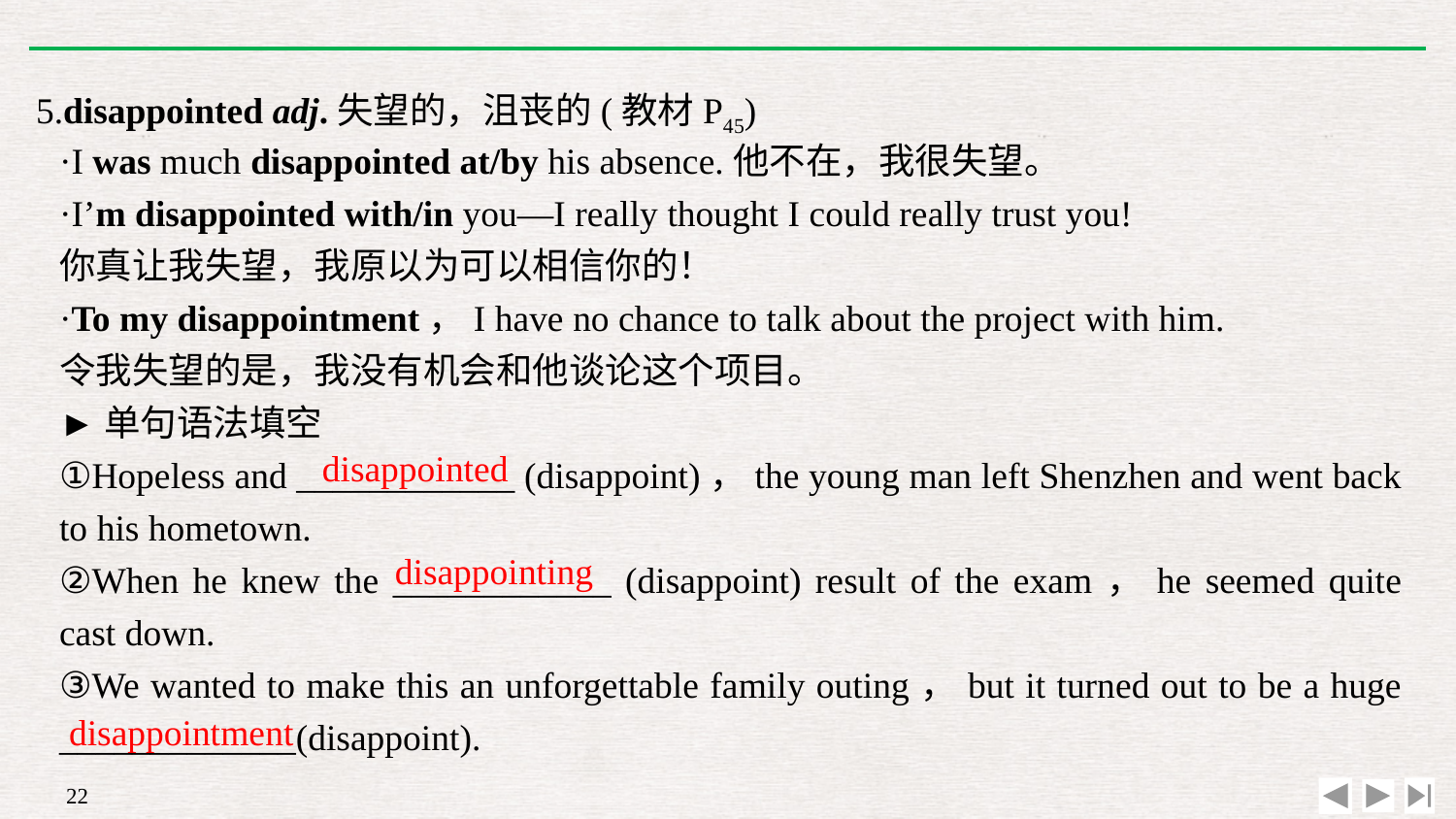

5.disappointed adj.失望的，沮丧的(教材P45)
·I was much disappointed at/by his absence.他不在，我很失望。
·I’m disappointed with/in you—I really thought I could really trust you!
你真让我失望，我原以为可以相信你的！
·To my disappointment，I have no chance to talk about the project with him.
令我失望的是，我没有机会和他谈论这个项目。
►单句语法填空
①Hopeless and ____________ (disappoint)，the young man left Shenzhen and went back to his hometown.
②When he knew the ____________ (disappoint) result of the exam，he seemed quite cast down.
③We wanted to make this an unforgettable family outing，but it turned out to be a huge _____________(disappoint).
disappointed
disappointing
disappointment